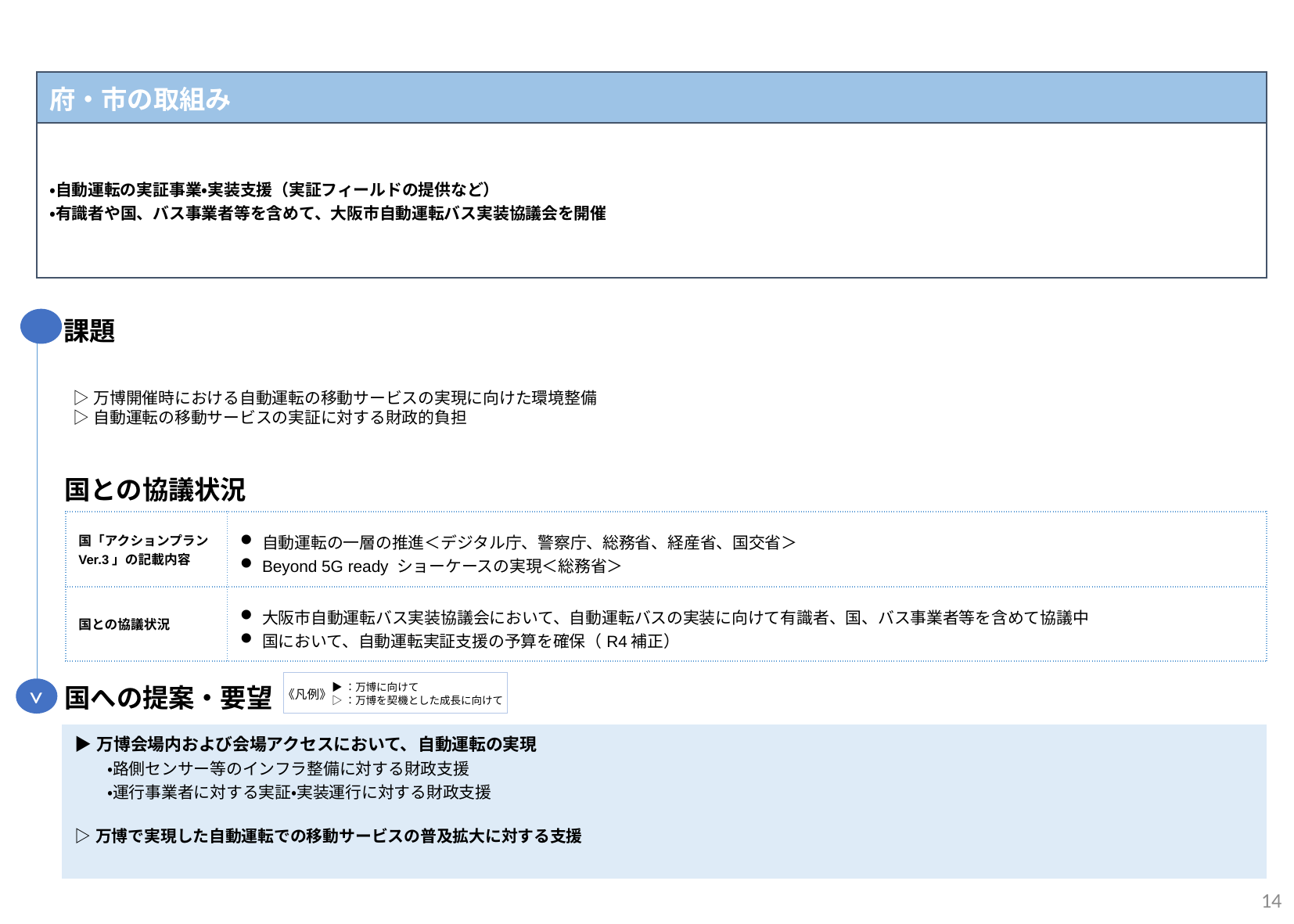

| 府・市の取組み |
| --- |
| ・自動運転の実証事業・実装支援（実証フィールドの提供など） ・有識者や国、バス事業者等を含めて、大阪市自動運転バス実装協議会を開催 |

課題
▷万博開催時における自動運転の移動サービスの実現に向けた環境整備
▷自動運転の移動サービスの実証に対する財政的負担
国との協議状況
| 国「アクションプランVer.3」の記載内容 | 自動運転の一層の推進＜デジタル庁、警察庁、総務省、経産省、国交省＞ Beyond 5G ready ショーケースの実現＜総務省＞ |
| --- | --- |
| 国との協議状況 | 大阪市自動運転バス実装協議会において、自動運転バスの実装に向けて有識者、国、バス事業者等を含めて協議中 国において、自動運転実証支援の予算を確保（R4補正） |
▶：万博に向けて
▷：万博を契機とした成長に向けて

《凡例》
国への提案・要望
>

| ▶万博会場内および会場アクセスにおいて、自動運転の実現 　　・路側センサー等のインフラ整備に対する財政支援 　　・運行事業者に対する実証・実装運行に対する財政支援 |
| --- |
| ▷万博で実現した自動運転での移動サービスの普及拡大に対する支援 |

14